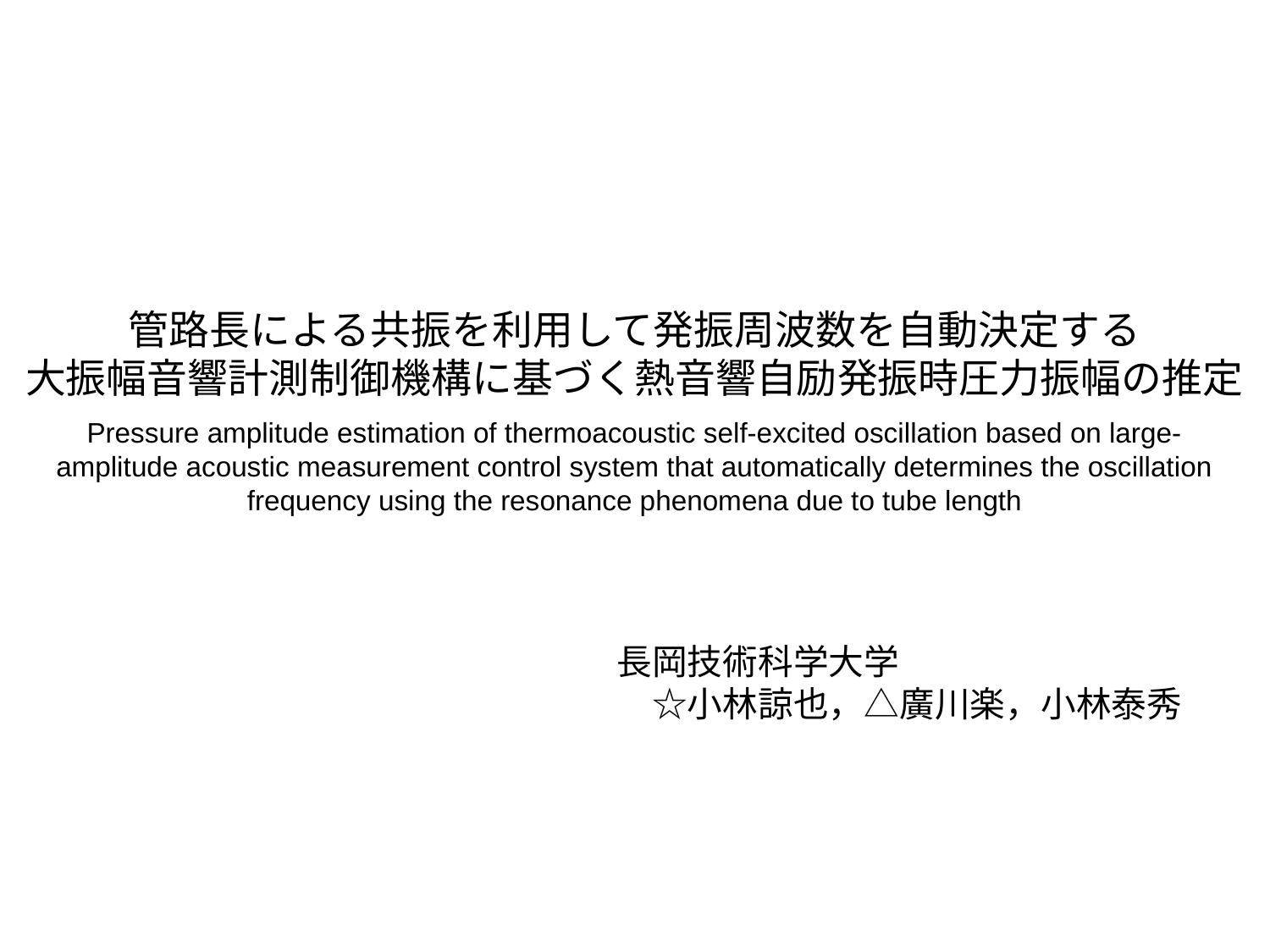

# 管路長による共振を利用して発振周波数を自動決定する 大振幅音響計測制御機構に基づく熱音響自励発振時圧力振幅の推定
Pressure amplitude estimation of thermoacoustic self-excited oscillation based on large-amplitude acoustic measurement control system that automatically determines the oscillation frequency using the resonance phenomena due to tube length
長岡技術科学大学
　☆小林諒也，△廣川楽，小林泰秀